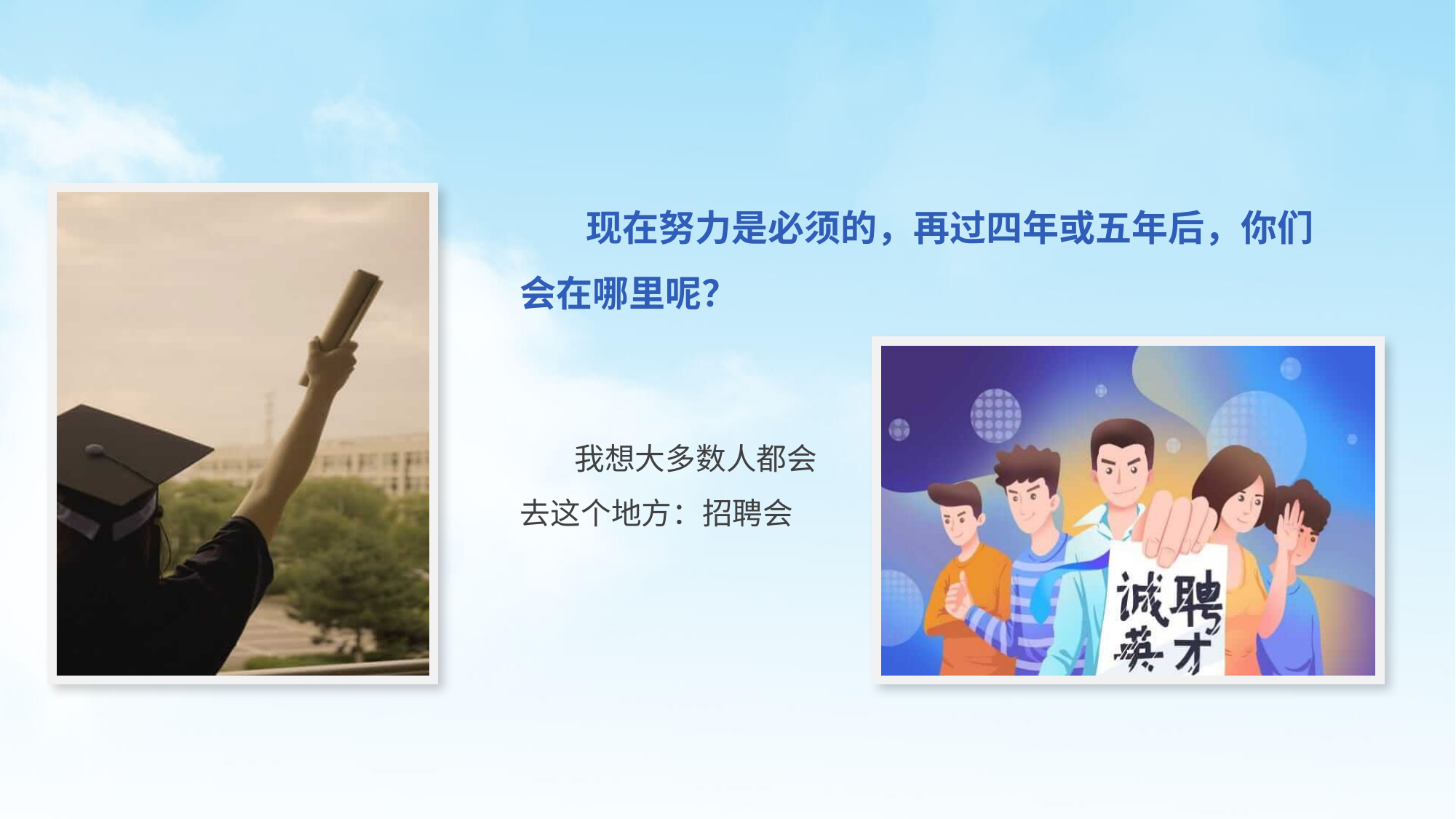

现在努力是必须的，再过四年或五年后，你们会在哪里呢？

       我想大多数人都会去这个地方：招聘会